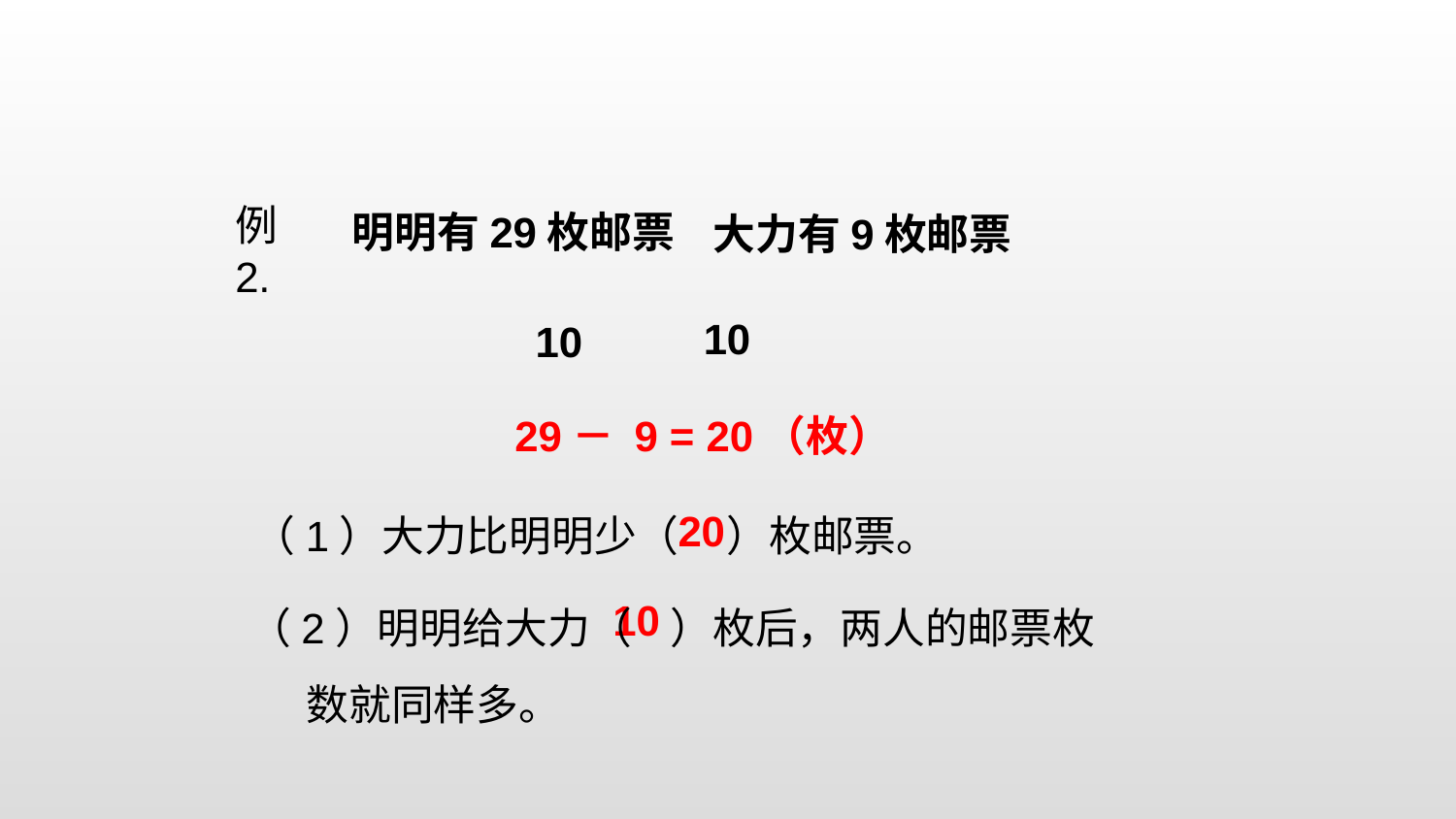

例2.
明明有29枚邮票
大力有9枚邮票

10
10

29－ 9 = 20（枚）
20
（1）大力比明明少（     ）枚邮票。
（2）明明给大力（    ）枚后，两人的邮票枚
     数就同样多。
10